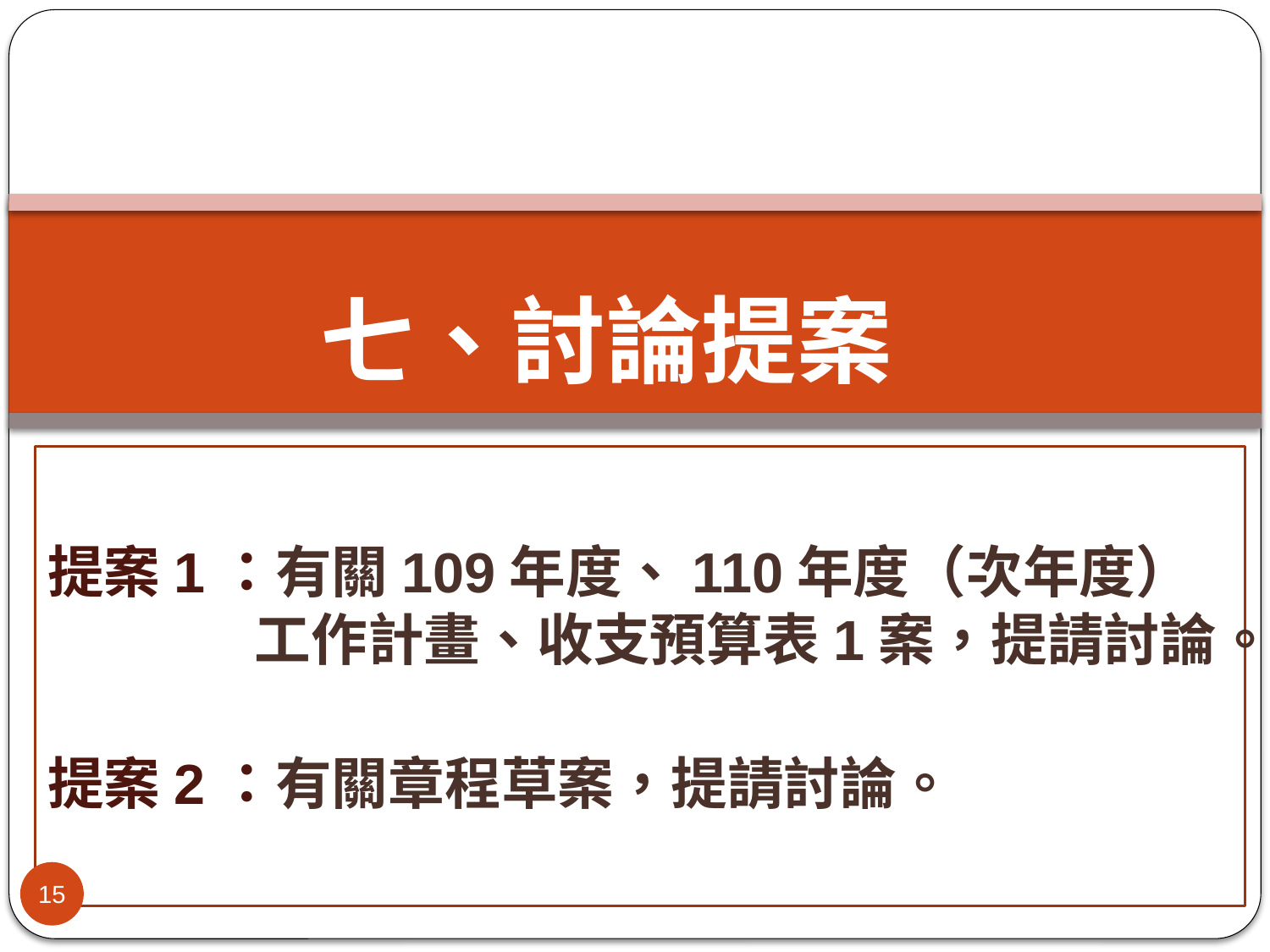

# 七、討論提案
提案1：有關109年度、110年度（次年度）
               工作計畫、收支預算表1案，提請討論。

提案2：有關章程草案，提請討論。
15